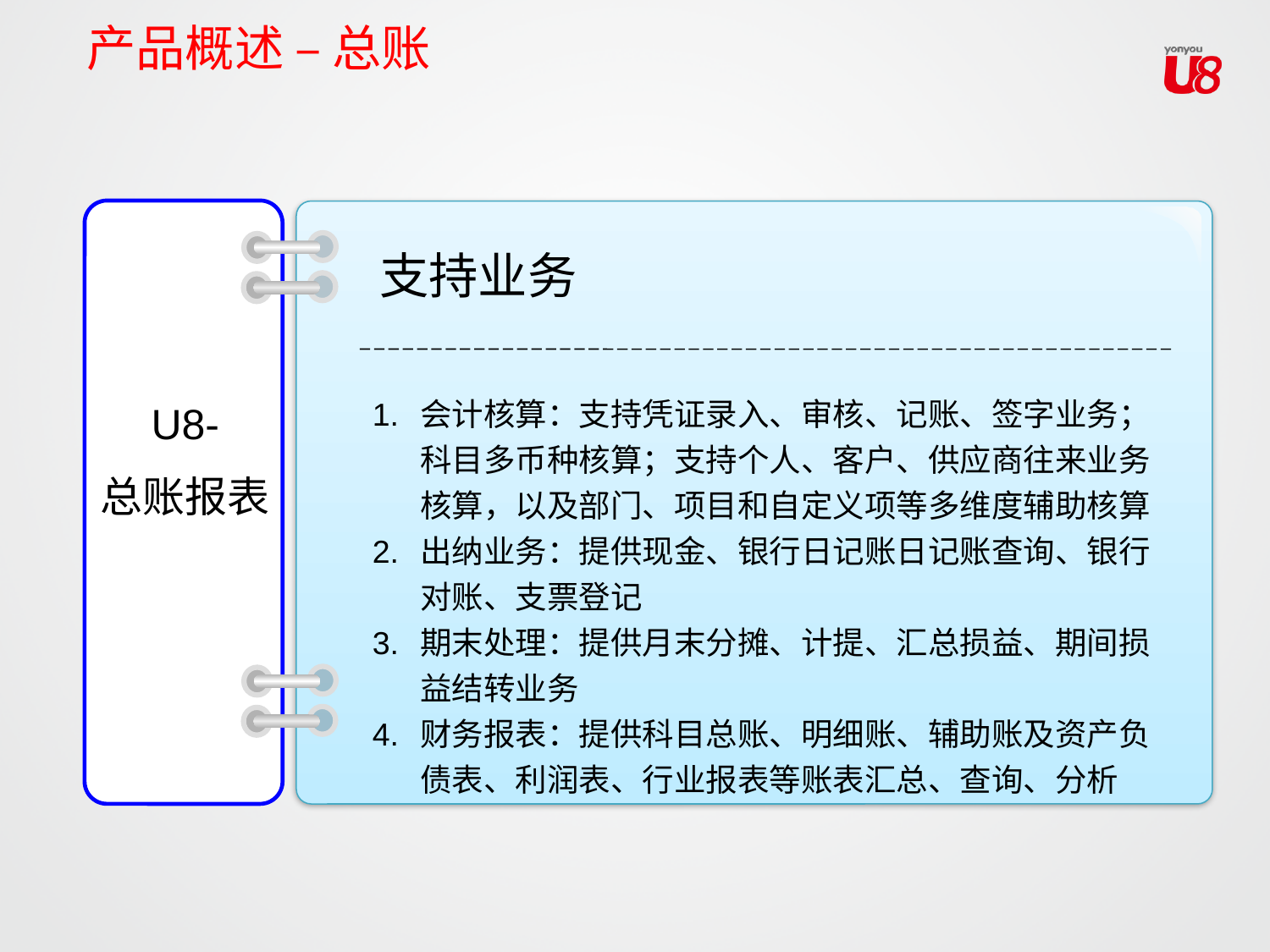

产品概述 – 总账

支持业务

会计核算：支持凭证录入、审核、记账、签字业务；科目多币种核算；支持个人、客户、供应商往来业务核算，以及部门、项目和自定义项等多维度辅助核算
出纳业务：提供现金、银行日记账日记账查询、银行对账、支票登记
期末处理：提供月末分摊、计提、汇总损益、期间损益结转业务
财务报表：提供科目总账、明细账、辅助账及资产负债表、利润表、行业报表等账表汇总、查询、分析
U8-
总账报表